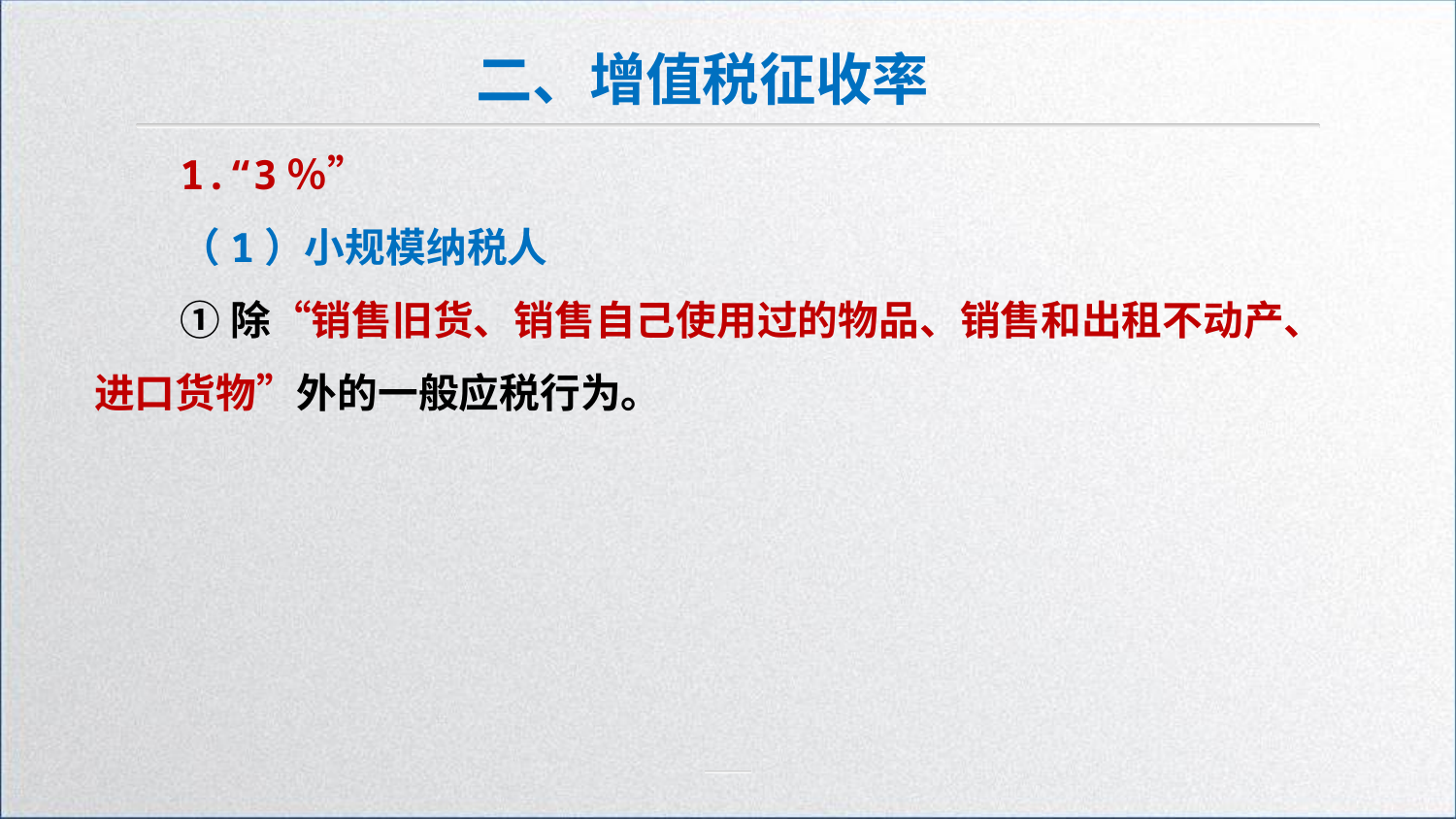

二、增值税征收率
1.“3％”
（1）小规模纳税人
①除“销售旧货、销售自己使用过的物品、销售和出租不动产、进口货物”外的一般应税行为。